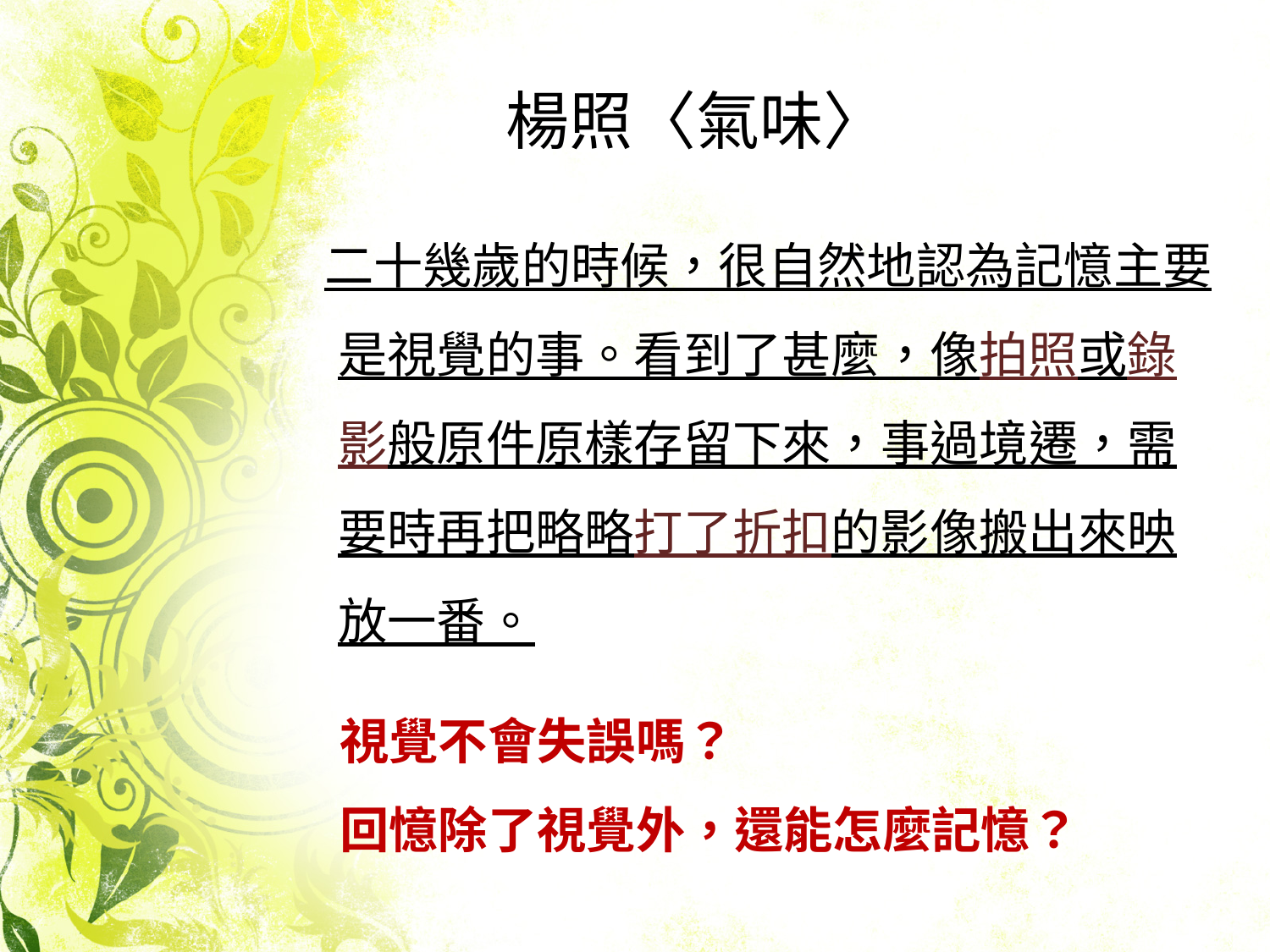

# 楊照〈氣味〉
  二十幾歲的時候，很自然地認為記憶主要是視覺的事。看到了甚麼，像拍照或錄影般原件原樣存留下來，事過境遷，需要時再把略略打了折扣的影像搬出來映放一番。

視覺不會失誤嗎？
回憶除了視覺外，還能怎麼記憶？